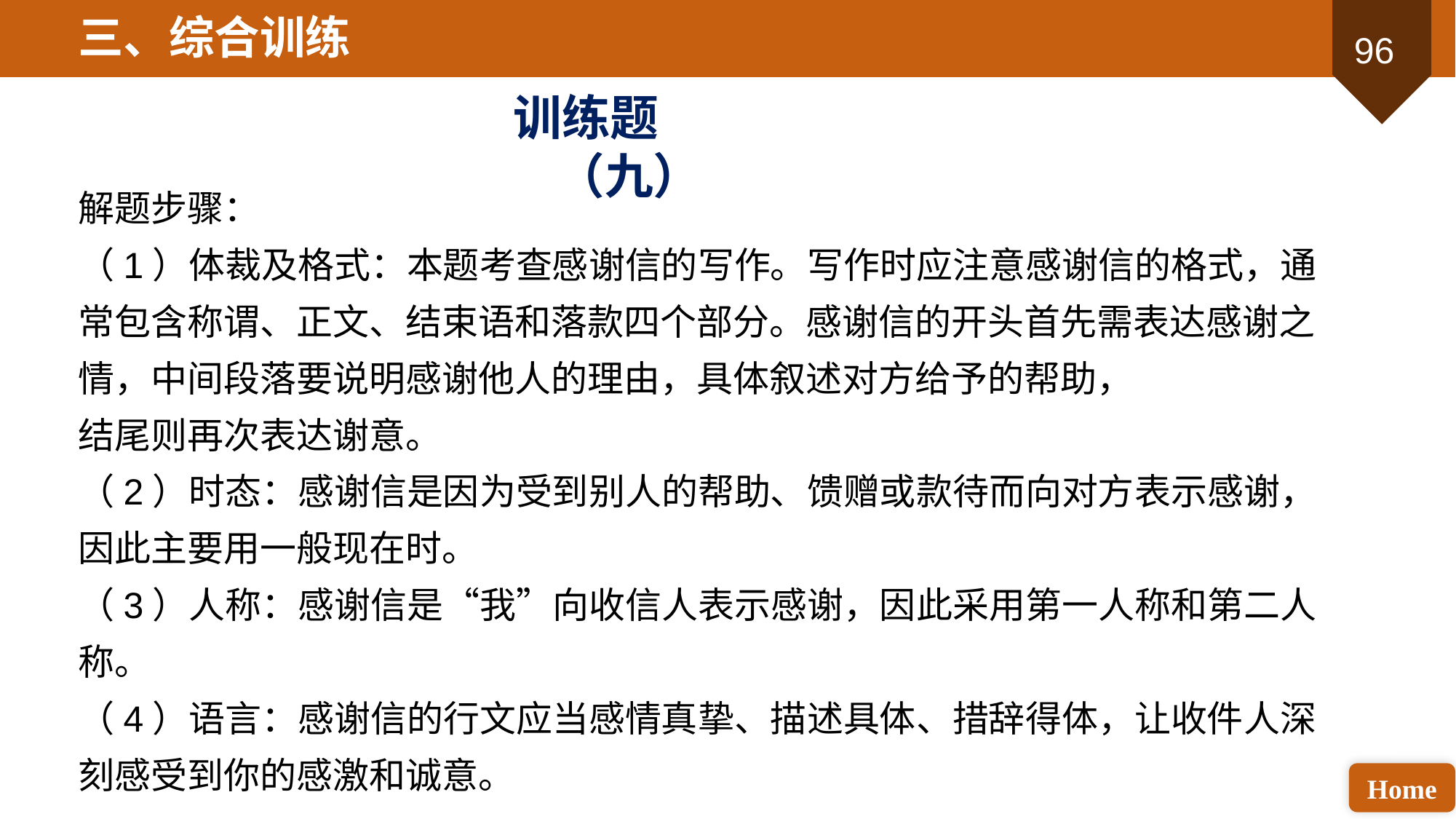

三、综合训练
训练题（九）
解题步骤：
（1）体裁及格式：本题考查感谢信的写作。写作时应注意感谢信的格式，通常包含称谓、正文、结束语和落款四个部分。感谢信的开头首先需表达感谢之情，中间段落要说明感谢他人的理由，具体叙述对方给予的帮助，
结尾则再次表达谢意。
（2）时态：感谢信是因为受到别人的帮助、馈赠或款待而向对方表示感谢，因此主要用一般现在时。
（3）人称：感谢信是“我”向收信人表示感谢，因此采用第一人称和第二人称。
（4）语言：感谢信的行文应当感情真挚、描述具体、措辞得体，让收件人深刻感受到你的感激和诚意。